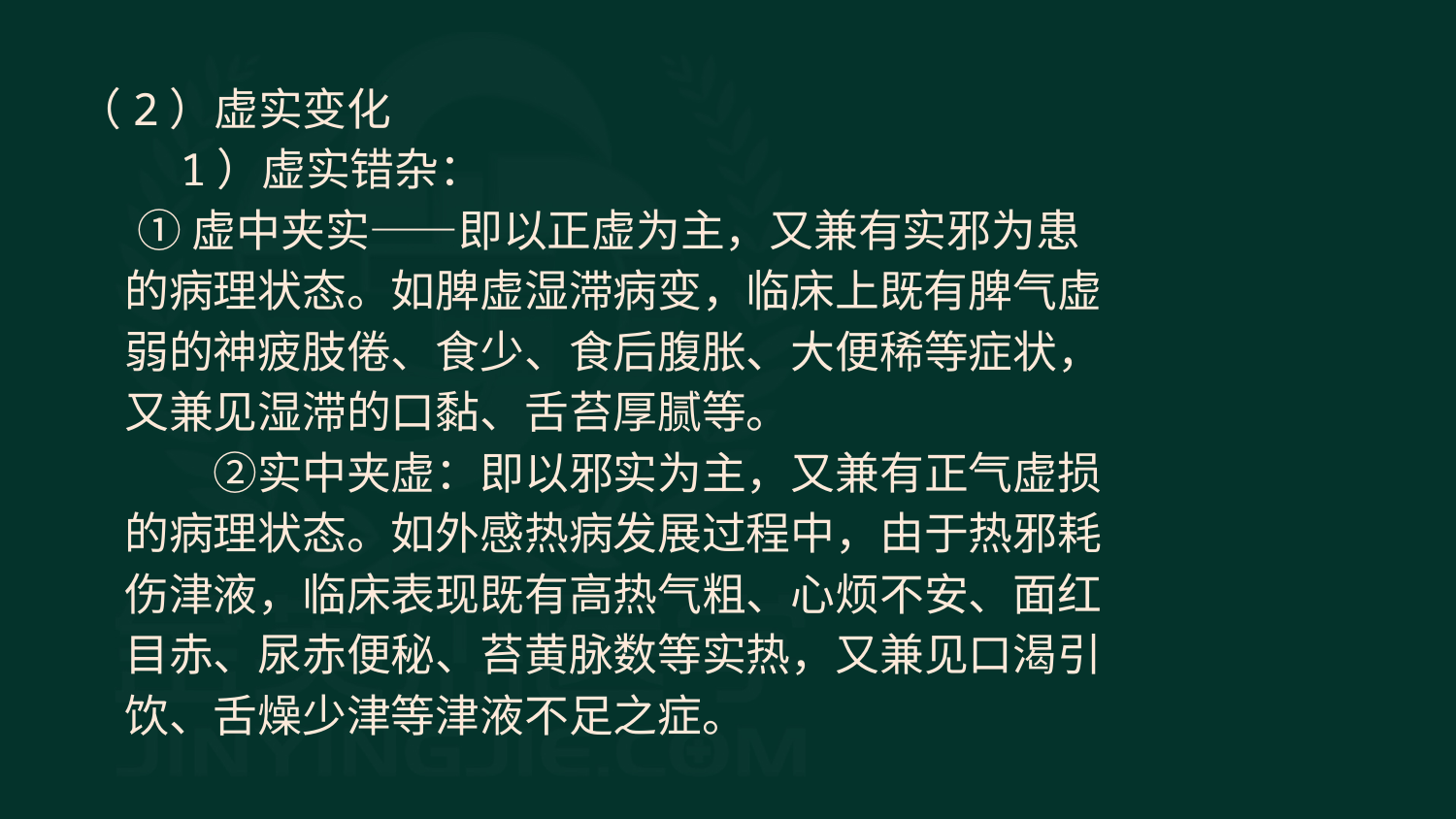

（2）虚实变化
　1）虚实错杂：
      ①虚中夹实——即以正虚为主，又兼有实邪为患的病理状态。如脾虚湿滞病变，临床上既有脾气虚弱的神疲肢倦、食少、食后腹胀、大便稀等症状，又兼见湿滞的口黏、舌苔厚腻等。
　　②实中夹虚：即以邪实为主，又兼有正气虚损的病理状态。如外感热病发展过程中，由于热邪耗伤津液，临床表现既有高热气粗、心烦不安、面红目赤、尿赤便秘、苔黄脉数等实热，又兼见口渴引饮、舌燥少津等津液不足之症。